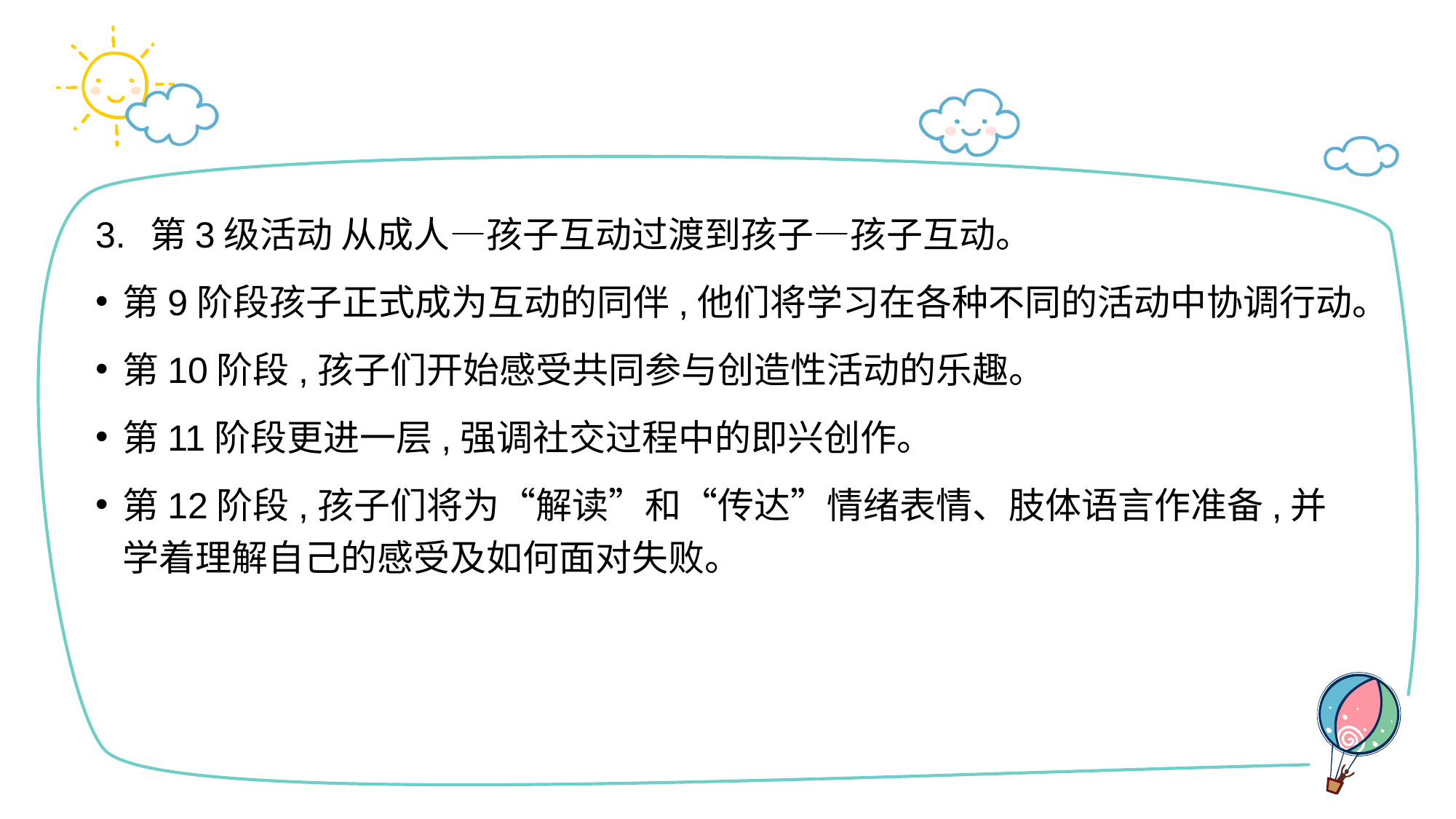

#
第3级活动 从成人—孩子互动过渡到孩子—孩子互动。
第9阶段孩子正式成为互动的同伴,他们将学习在各种不同的活动中协调行动。
第10阶段,孩子们开始感受共同参与创造性活动的乐趣。
第11阶段更进一层,强调社交过程中的即兴创作。
第12阶段,孩子们将为“解读”和“传达”情绪表情、肢体语言作准备,并学着理解自己的感受及如何面对失败。